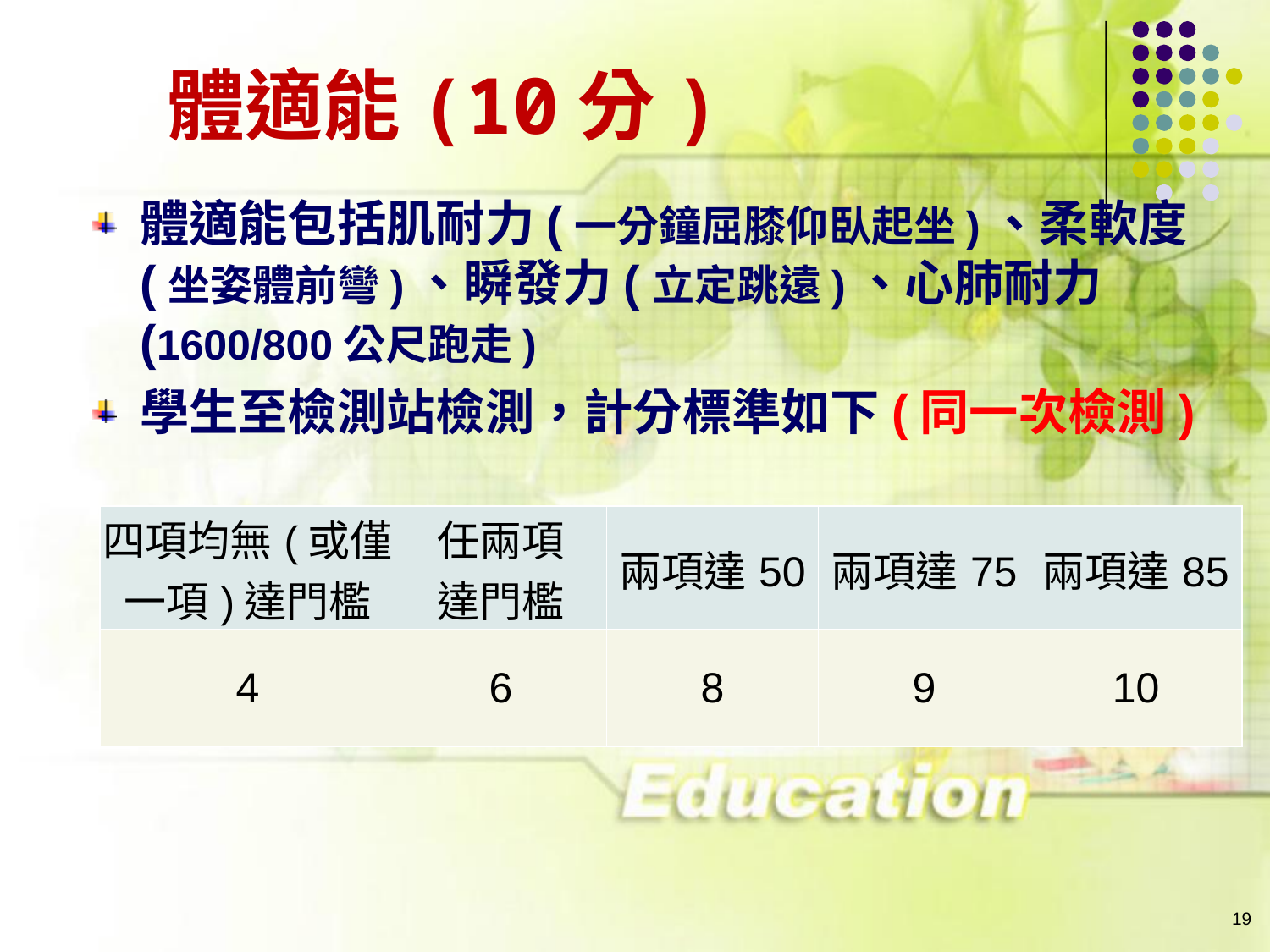

# 體適能(10分)
體適能包括肌耐力(一分鐘屈膝仰臥起坐)、柔軟度(坐姿體前彎)、瞬發力(立定跳遠)、心肺耐力(1600/800公尺跑走)
學生至檢測站檢測，計分標準如下(同一次檢測)
| 四項均無(或僅一項)達門檻 | 任兩項 達門檻 | 兩項達50 | 兩項達75 | 兩項達85 |
| --- | --- | --- | --- | --- |
| 4 | 6 | 8 | 9 | 10 |
19